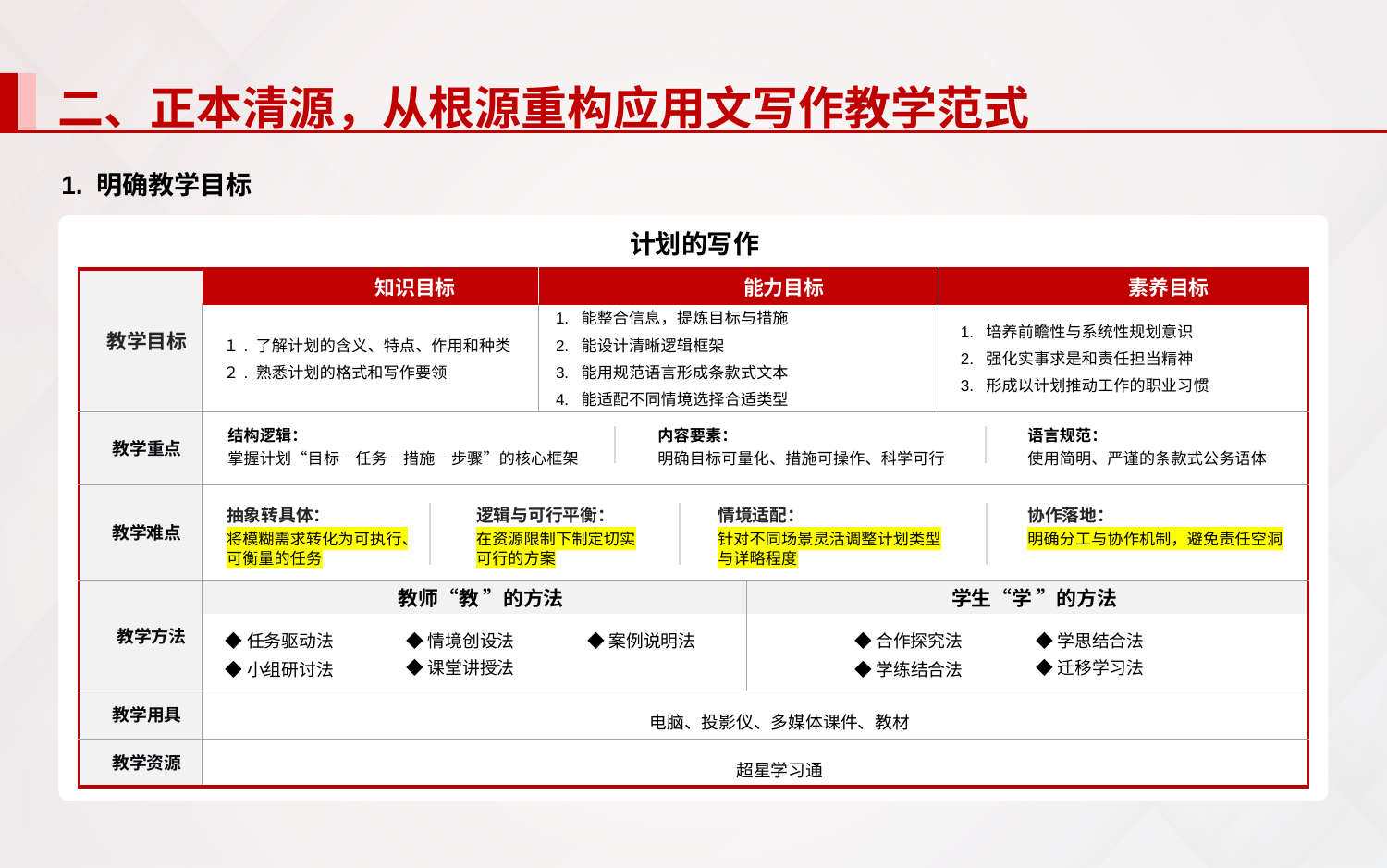

二、正本清源，从根源重构应用文写作教学范式

1. 明确教学目标

计划的写作
| 教学目标 | 知识目标 | 能力目标 |  | 素养目标 |
| --- | --- | --- | --- | --- |
|  | １. 了解计划的含义、特点、作用和种类 ２. 熟悉计划的格式和写作要领 | 1. 能整合信息，提炼目标与措施 2. 能设计清晰逻辑框架 3. 能用规范语言形成条款式文本 4. 能适配不同情境选择合适类型 |  | 1. 培养前瞻性与系统性规划意识 2. 强化实事求是和责任担当精神 3. 形成以计划推动工作的职业习惯 |
| 教学重点 |  |  |  |  |
| 教学难点 |  |  |  |  |
| 教学方法 | 教师“教 ”的方法 |  | 学生“学 ”的方法 |  |
|  |  |  |  |  |
| 教学用具 | 电脑、投影仪、多媒体课件、教材 |  |  |  |
| 教学资源 | 超星学习通 |  |  |  |
结构逻辑：
掌握计划“目标—任务—措施—步骤”的核心框架
内容要素：
明确目标可量化、措施可操作、科学可行
语言规范：
使用简明、严谨的条款式公务语体
抽象转具体：
将模糊需求转化为可执行、可衡量的任务
逻辑与可行平衡：
在资源限制下制定切实可行的方案
情境适配：
针对不同场景灵活调整计划类型与详略程度
协作落地：
明确分工与协作机制，避免责任空洞
◆任务驱动法
◆情境创设法
◆案例说明法
◆课堂讲授法
◆小组研讨法
◆合作探究法
◆学思结合法
◆迁移学习法
◆学练结合法